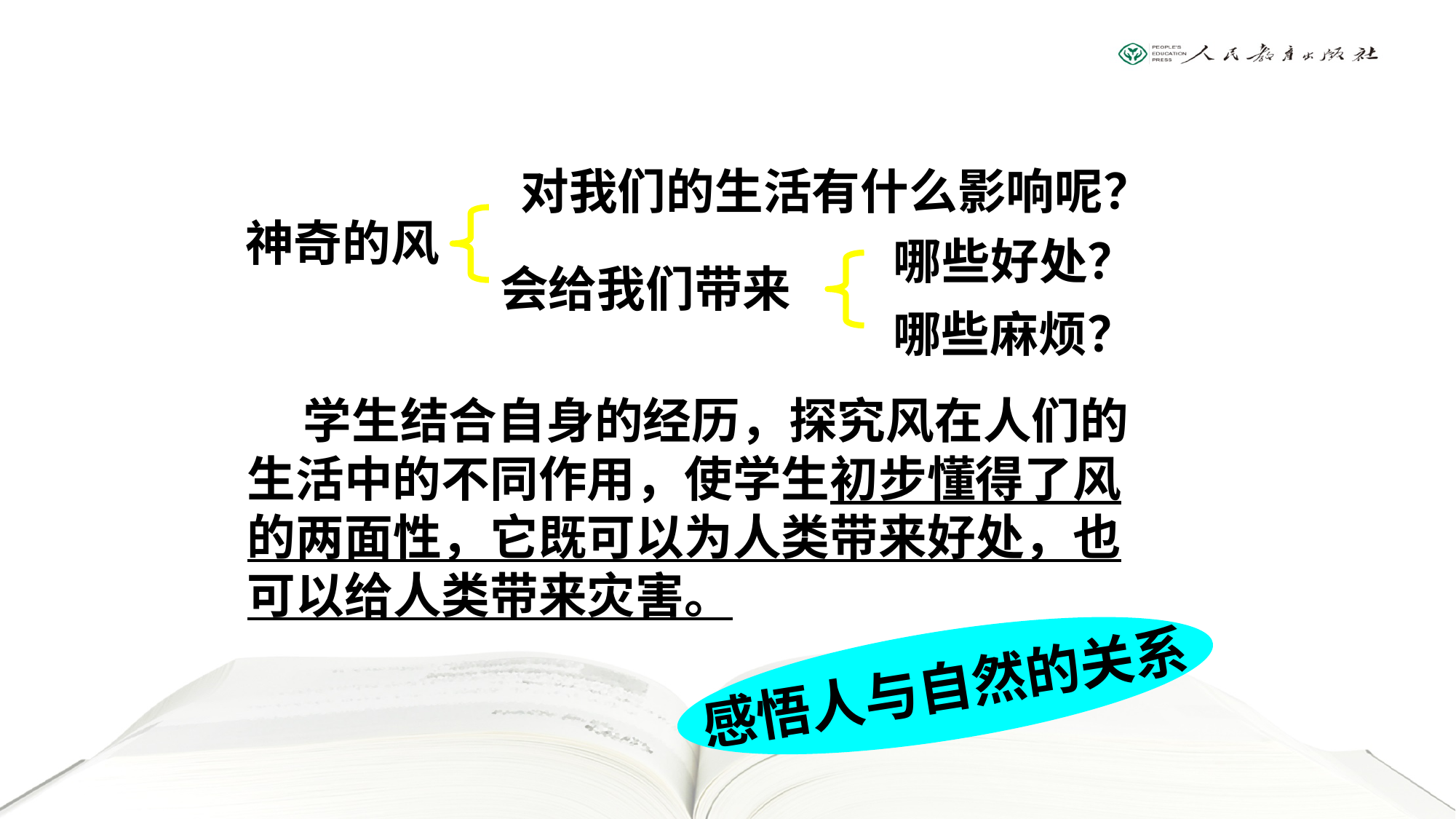

对我们的生活有什么影响呢？
神奇的风

哪些好处？
会给我们带来

哪些麻烦？
    学生结合自身的经历，探究风在人们的生活中的不同作用，使学生初步懂得了风的两面性，它既可以为人类带来好处，也可以给人类带来灾害。
感悟人与自然的关系